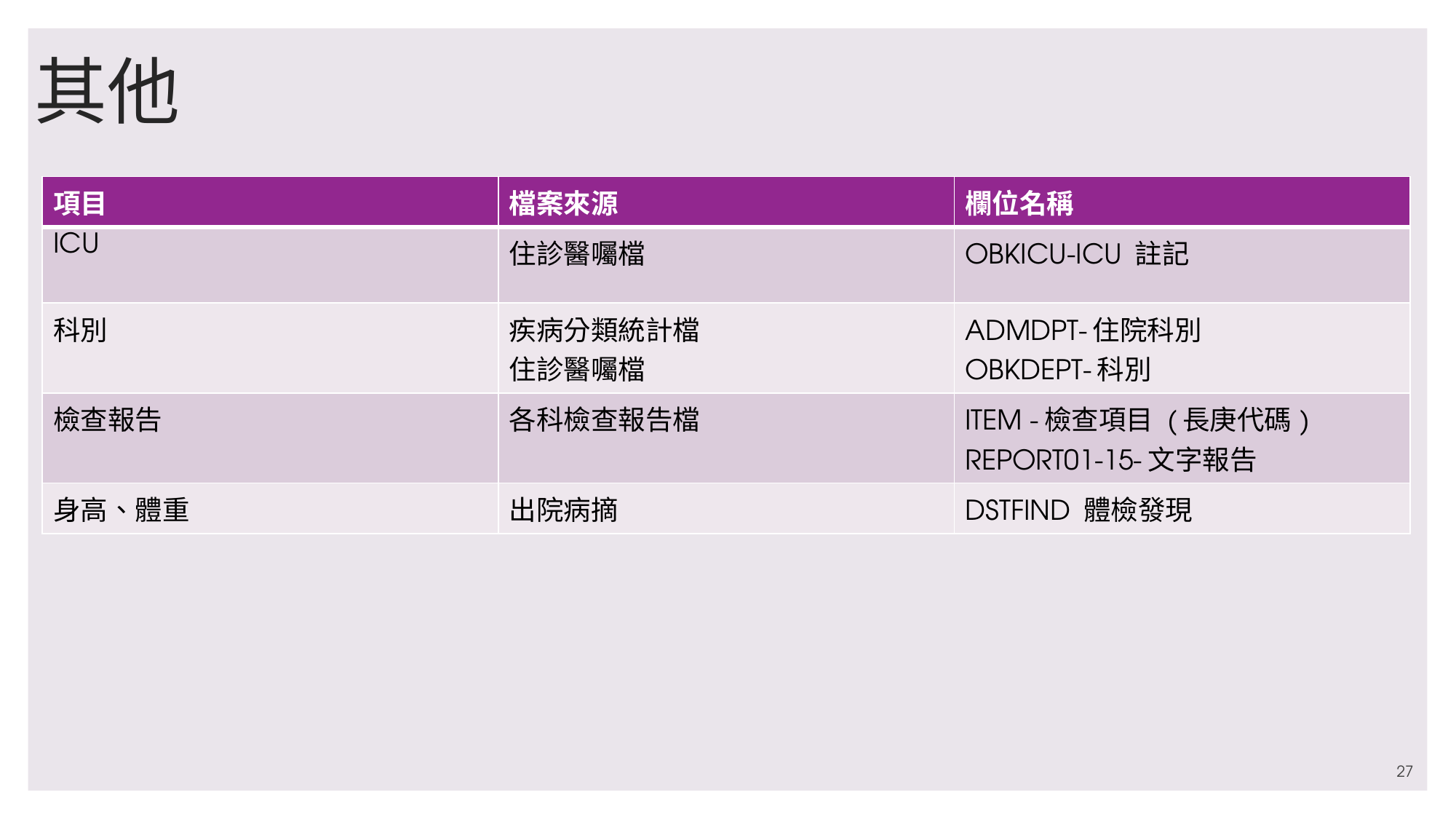

# 其他
| 項目 | 檔案來源 | 欄位名稱 |
| --- | --- | --- |
| ICU | 住診醫囑檔 | OBKICU-ICU 註記 |
| 科別 | 疾病分類統計檔 住診醫囑檔 | ADMDPT-住院科別 OBKDEPT-科別 |
| 檢查報告 | 各科檢查報告檔 | ITEM -檢查項目 (長庚代碼) REPORT01-15-文字報告 |
| 身高、體重 | 出院病摘 | DSTFIND 體檢發現 |
27